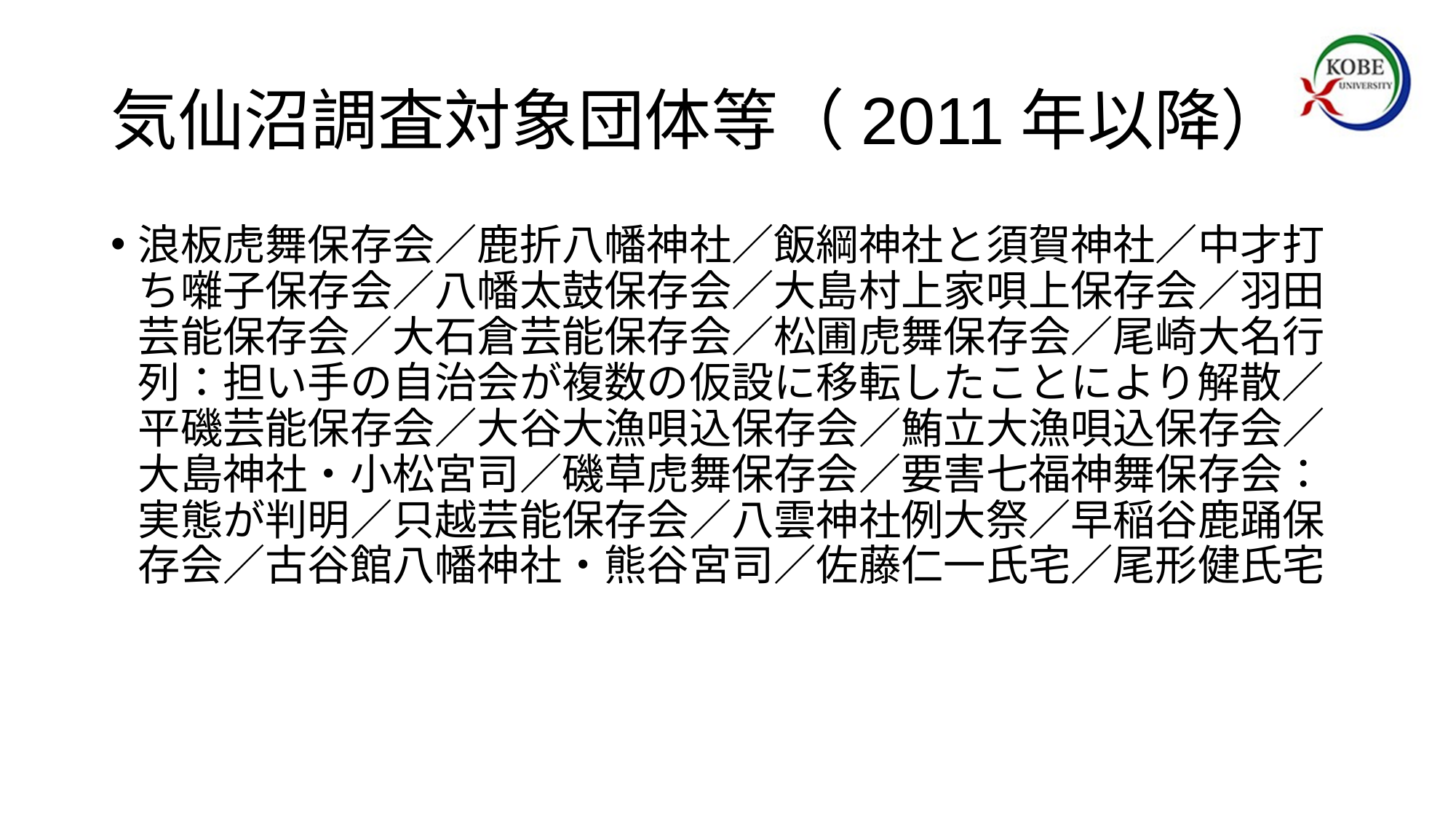

# 気仙沼調査対象団体等（2011年以降）
浪板虎舞保存会／鹿折八幡神社／飯綱神社と須賀神社／中才打ち囃子保存会／八幡太鼓保存会／大島村上家唄上保存会／羽田芸能保存会／大石倉芸能保存会／松圃虎舞保存会／尾崎大名行列：担い手の自治会が複数の仮設に移転したことにより解散／平磯芸能保存会／大谷大漁唄込保存会／鮪立大漁唄込保存会／大島神社・小松宮司／磯草虎舞保存会／要害七福神舞保存会：実態が判明／只越芸能保存会／八雲神社例大祭／早稲谷鹿踊保存会／古谷館八幡神社・熊谷宮司／佐藤仁一氏宅／尾形健氏宅